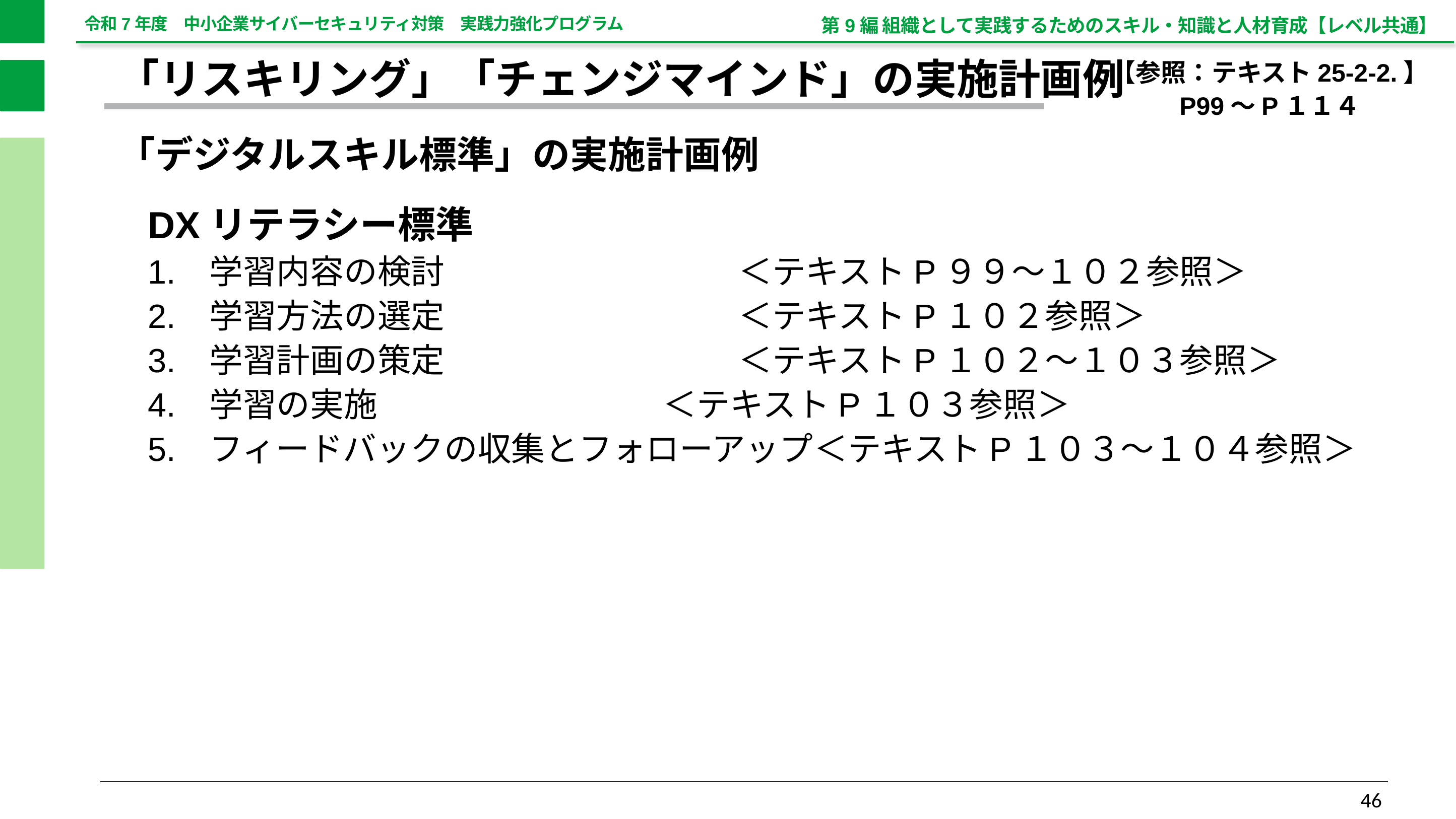

第9編 組織として実践するためのスキル・知識と人材育成【レベル共通】
【参照：テキスト25-2-2.】
P99～P１１４
「リスキリング」「チェンジマインド」の実施計画例

「デジタルスキル標準」の実施計画例
DXリテラシー標準
学習内容の検討				＜テキストP９９～１０２参照＞
学習方法の選定				＜テキストP１０２参照＞
学習計画の策定				＜テキストP１０２～１０３参照＞
学習の実施				＜テキストP１０３参照＞
フィードバックの収集とフォローアップ	＜テキストP１０３～１０４参照＞